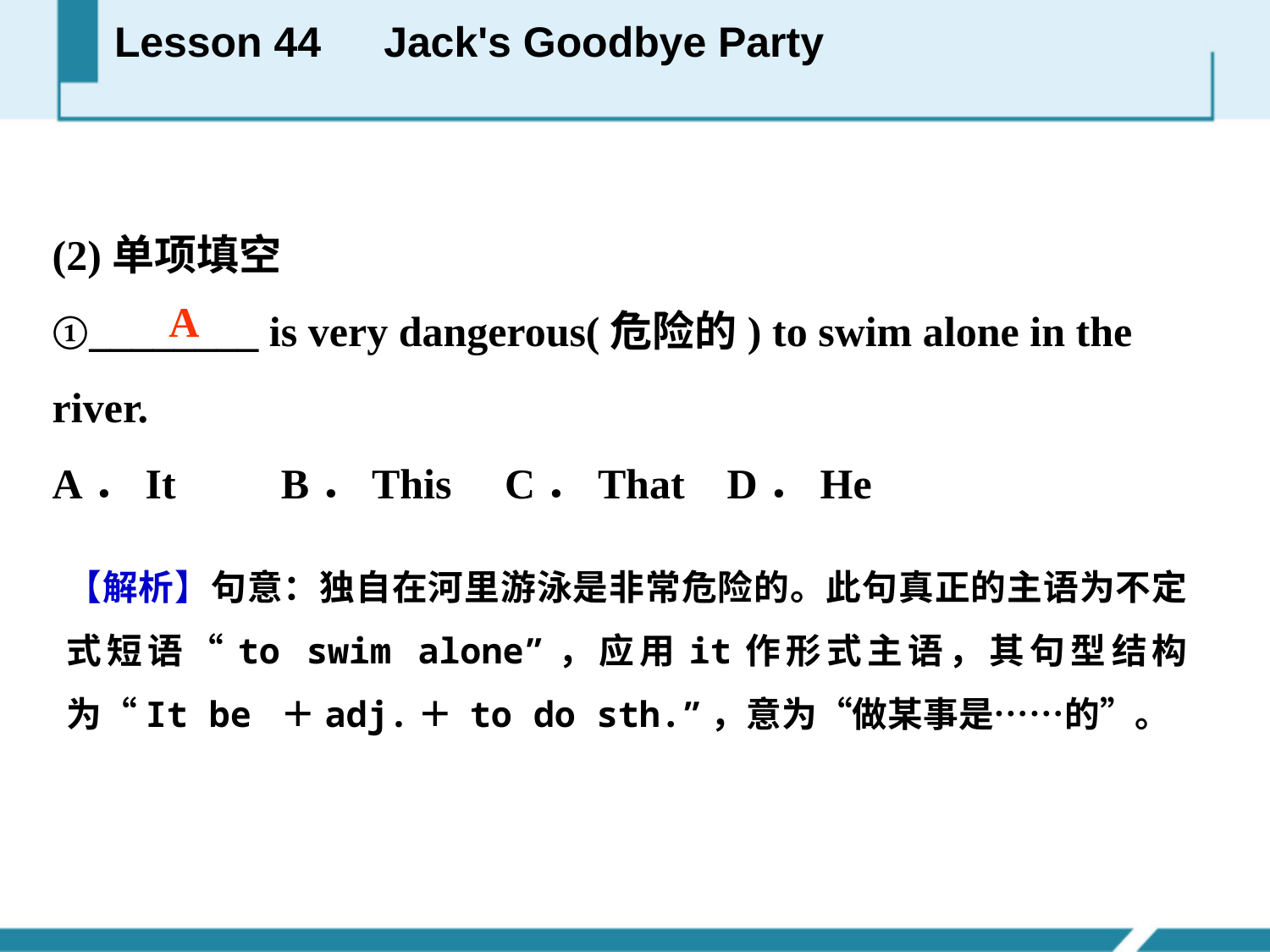

Lesson 44　Jack's Goodbye Party
(2)单项填空
①________ is very dangerous(危险的) to swim alone in the river.
A．It　　B．This     C．That    D．He
A
【解析】句意：独自在河里游泳是非常危险的。此句真正的主语为不定式短语“to swim alone”，应用it作形式主语，其句型结构为“It be ＋adj.＋ to do sth.”，意为“做某事是……的”。